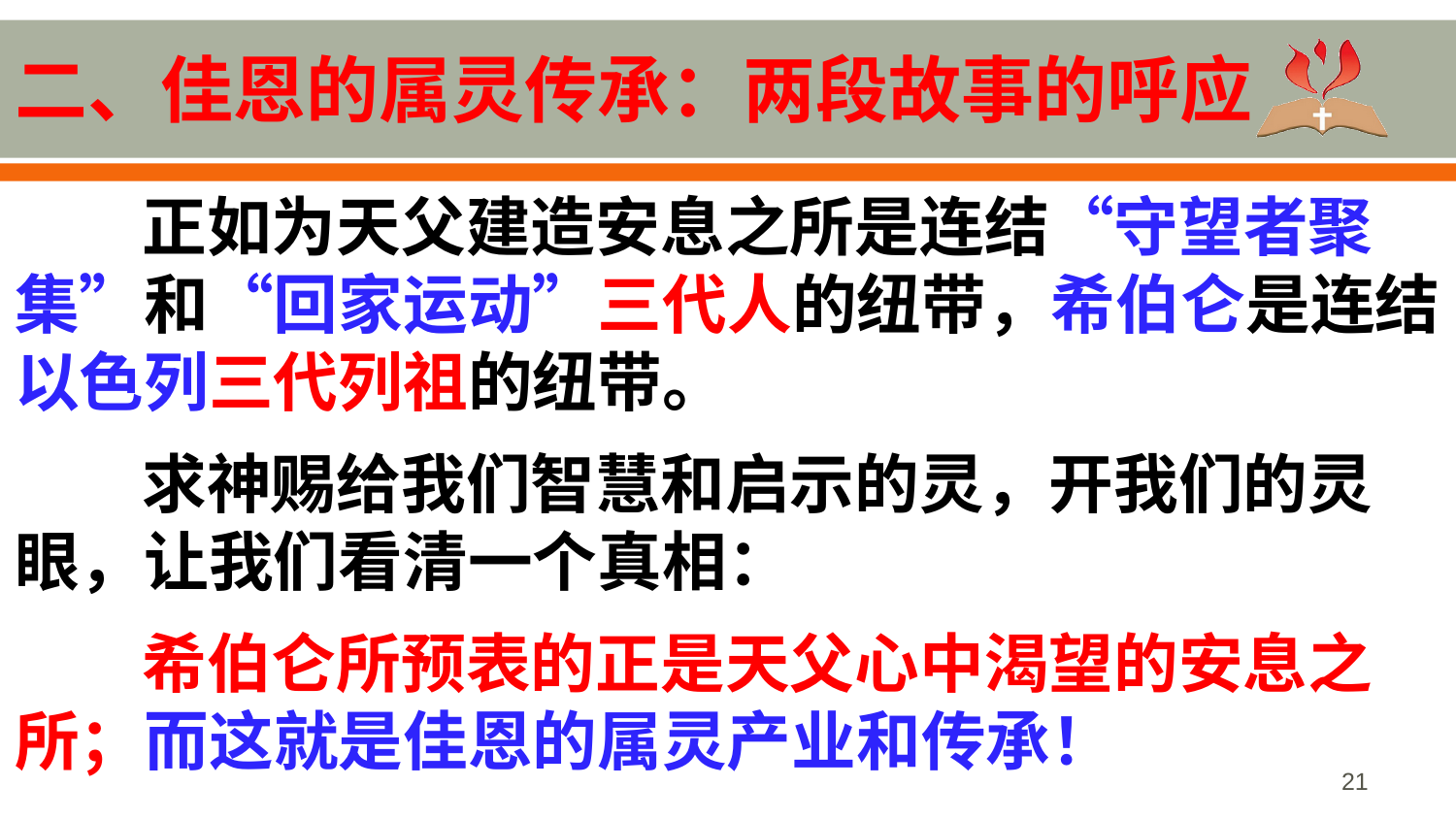

# 二、佳恩的属灵传承：两段故事的呼应
正如为天父建造安息之所是连结“守望者聚集”和“回家运动”三代人的纽带，希伯仑是连结以色列三代列祖的纽带。
求神赐给我们智慧和启示的灵，开我们的灵眼，让我们看清一个真相：
希伯仑所预表的正是天父心中渴望的安息之所；而这就是佳恩的属灵产业和传承！

21